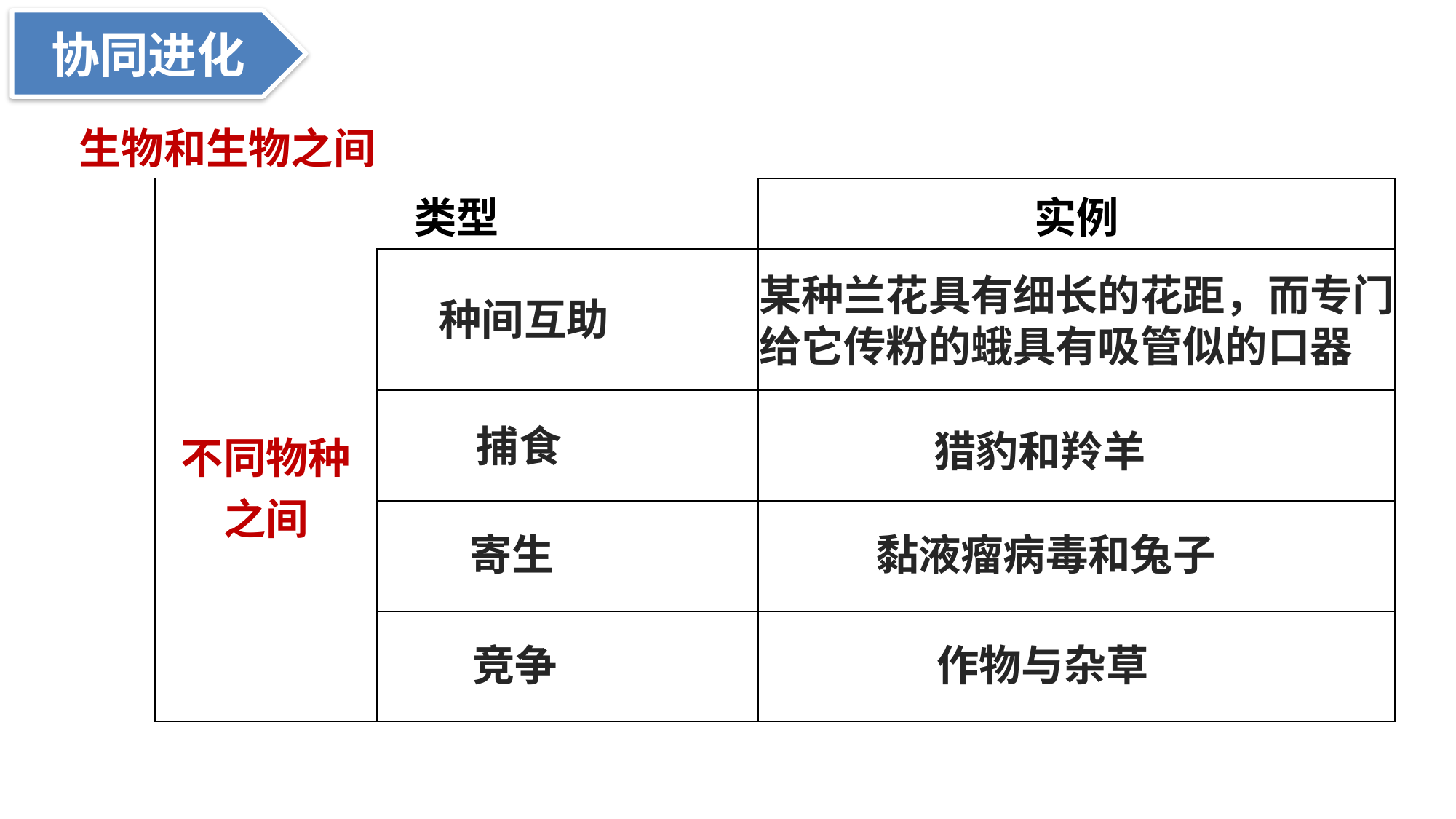

协同进化
生物和生物之间
| 类型 |  | 实例 |
| --- | --- | --- |
| 不同物种之间 |  |  |
|  |  |  |
|  |  |  |
|  |  |  |
某种兰花具有细长的花距，而专门给它传粉的蛾具有吸管似的口器
种间互助
捕食
猎豹和羚羊
寄生
黏液瘤病毒和兔子
竞争
作物与杂草